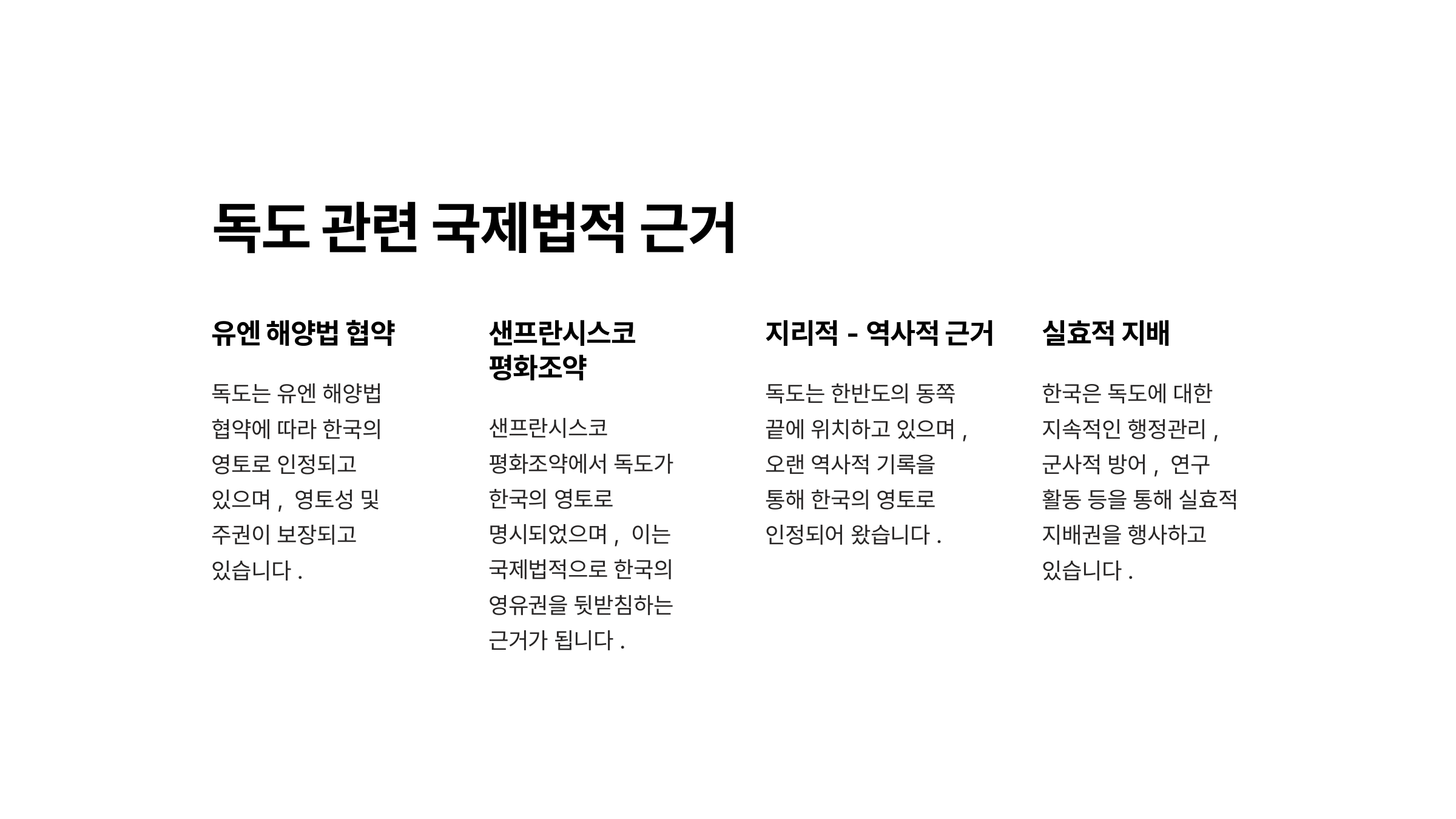

독도 관련 국제법적 근거
유엔 해양법 협약
샌프란시스코 평화조약
지리적-역사적 근거
실효적 지배
독도는 유엔 해양법 협약에 따라 한국의 영토로 인정되고 있으며, 영토성 및 주권이 보장되고 있습니다.
독도는 한반도의 동쪽 끝에 위치하고 있으며, 오랜 역사적 기록을 통해 한국의 영토로 인정되어 왔습니다.
한국은 독도에 대한 지속적인 행정관리, 군사적 방어, 연구 활동 등을 통해 실효적 지배권을 행사하고 있습니다.
샌프란시스코 평화조약에서 독도가 한국의 영토로 명시되었으며, 이는 국제법적으로 한국의 영유권을 뒷받침하는 근거가 됩니다.